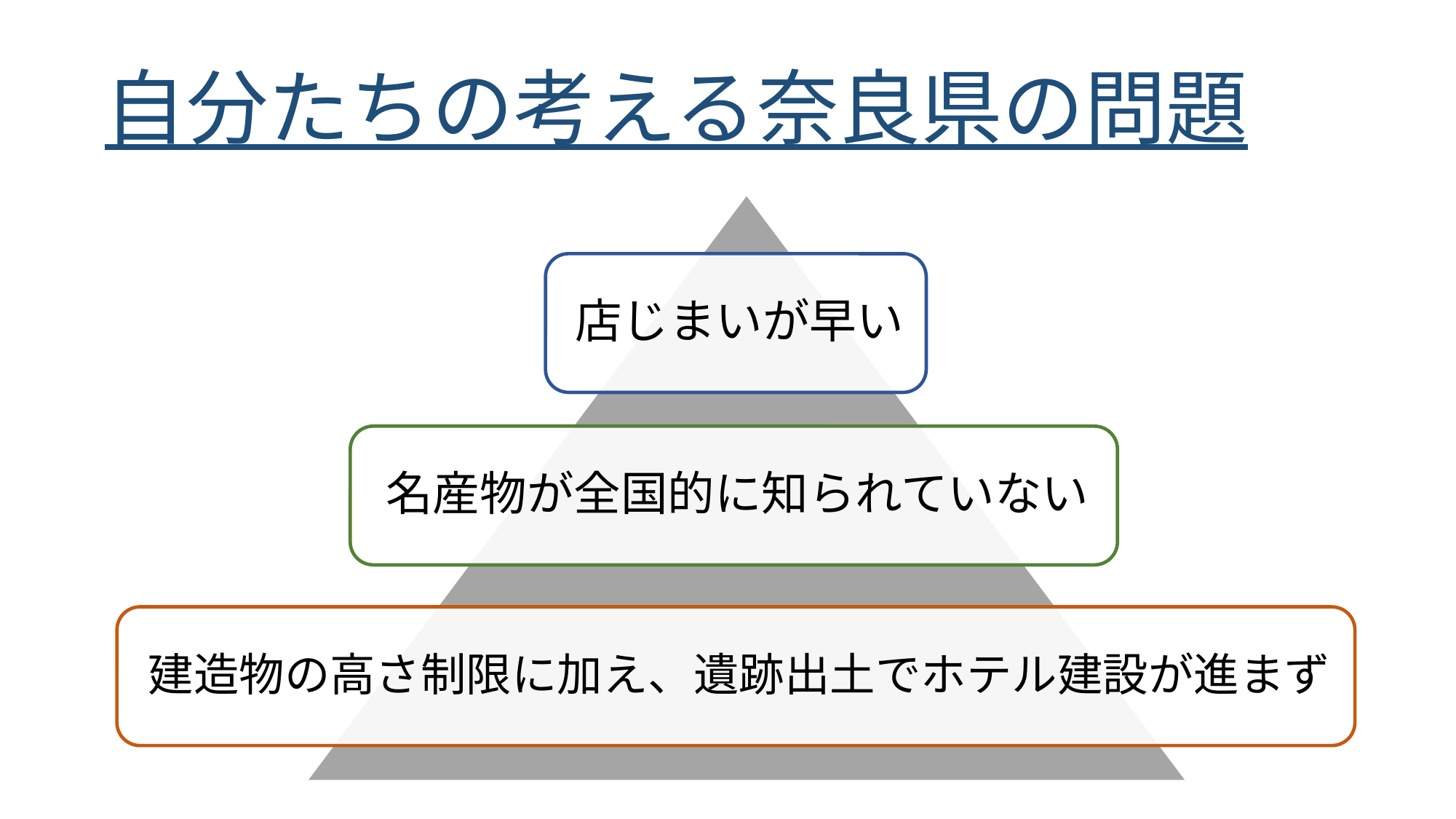

# 自分たちの考える奈良県の問題
店じまいが早い
名産物が全国的に知られていない
建造物の高さ制限に加え、遺跡出土でホテル建設が進まず